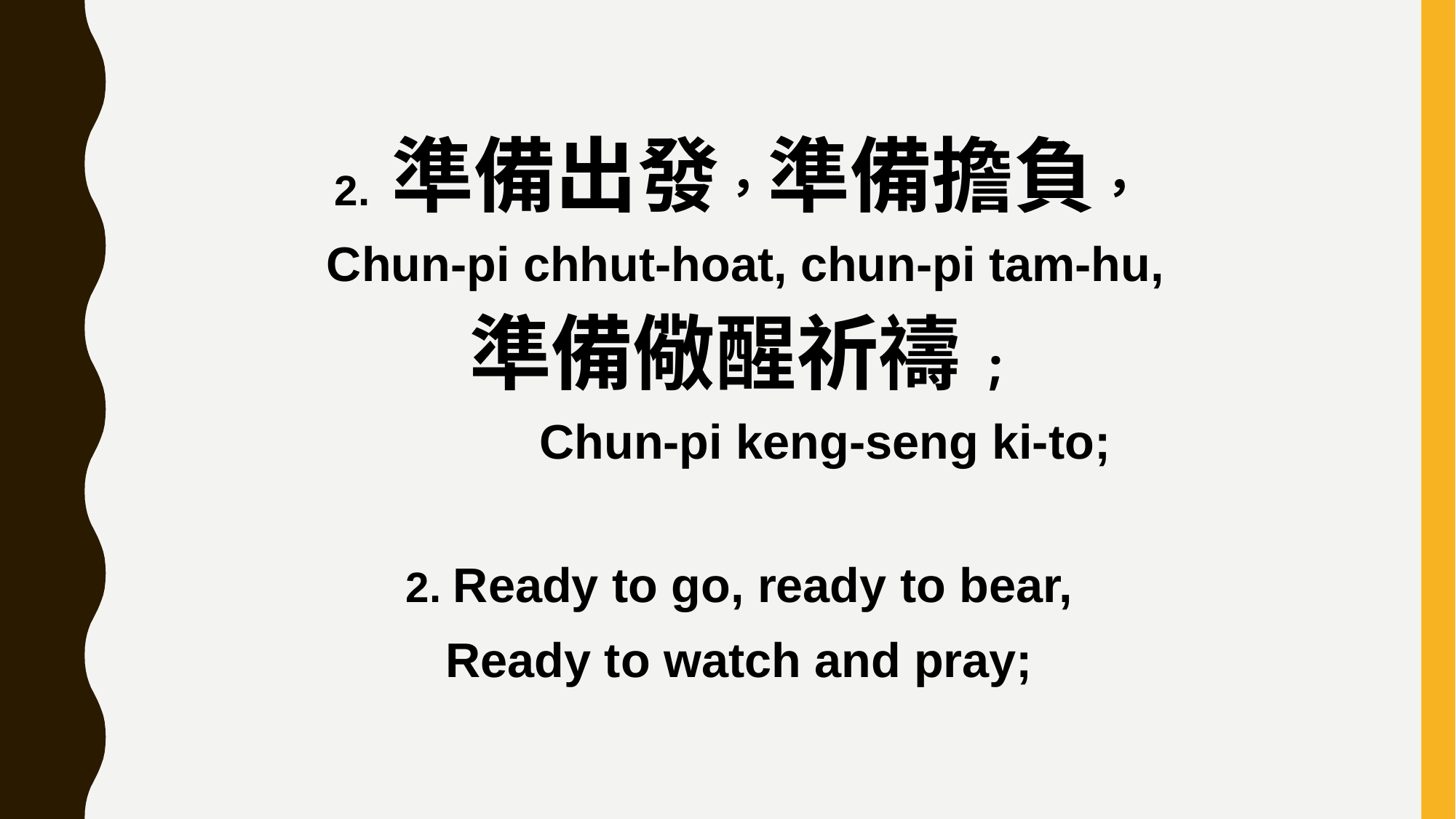

2. 準備出發，準備擔負，
 Chun-pi chhut-hoat, chun-pi tam-hu,
準備儆醒祈禱;
                        Chun-pi keng-seng ki-to;

2. Ready to go, ready to bear,
Ready to watch and pray;